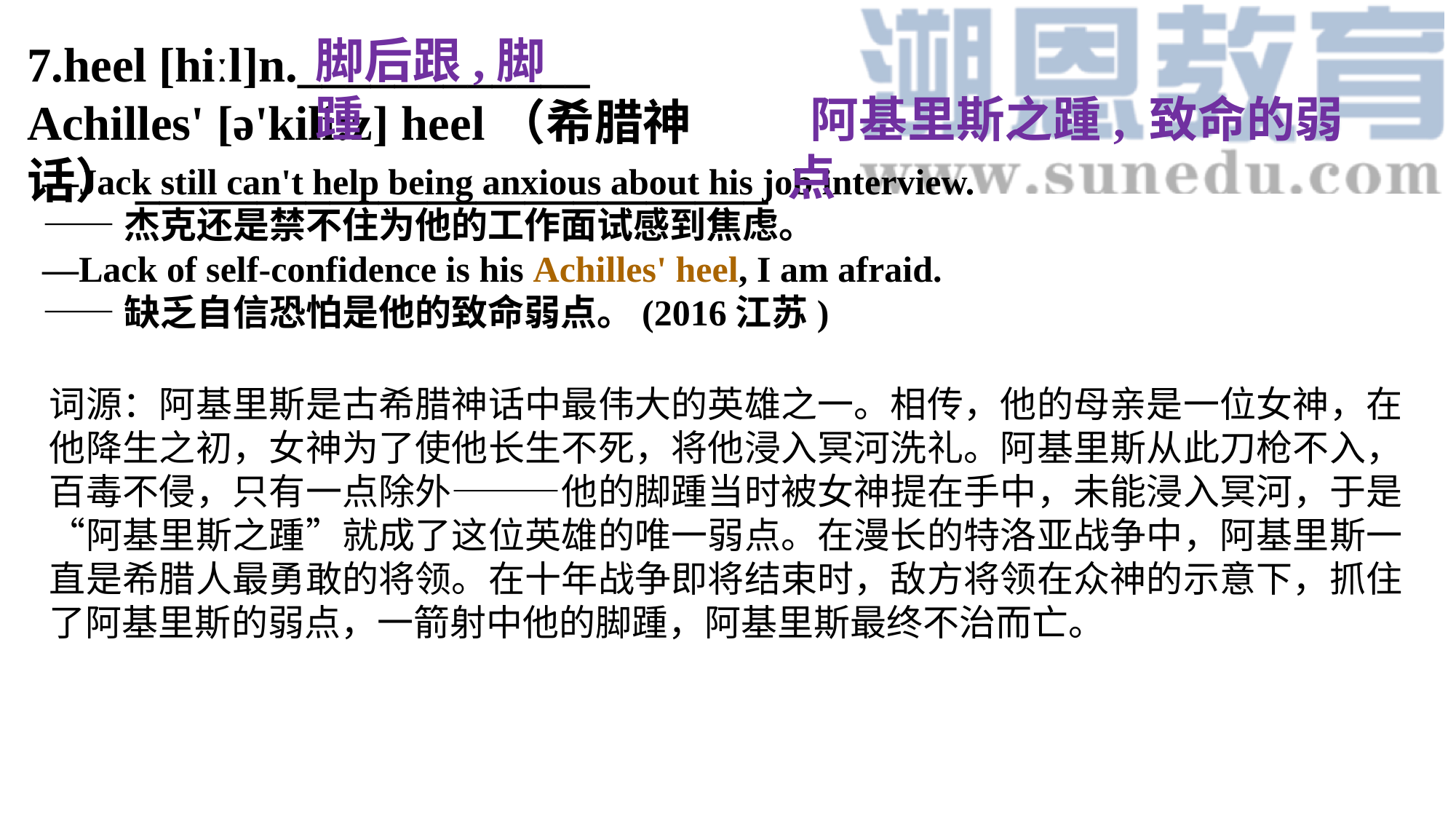

脚后跟,脚踵
7.heel [hiːl]n.____________
Achilles' [ə'kili:z] heel（希腊神话）__________________________
 阿基里斯之踵, 致命的弱点
—Jack still can't help being anxious about his job interview.
——杰克还是禁不住为他的工作面试感到焦虑。
—Lack of self-confidence is his Achilles' heel, I am afraid.
——缺乏自信恐怕是他的致命弱点。(2016江苏)
词源：阿基里斯是古希腊神话中最伟大的英雄之一。相传，他的母亲是一位女神，在他降生之初，女神为了使他长生不死，将他浸入冥河洗礼。阿基里斯从此刀枪不入，百毒不侵，只有一点除外———他的脚踵当时被女神提在手中，未能浸入冥河，于是“阿基里斯之踵”就成了这位英雄的唯一弱点。在漫长的特洛亚战争中，阿基里斯一直是希腊人最勇敢的将领。在十年战争即将结束时，敌方将领在众神的示意下，抓住了阿基里斯的弱点，一箭射中他的脚踵，阿基里斯最终不治而亡。